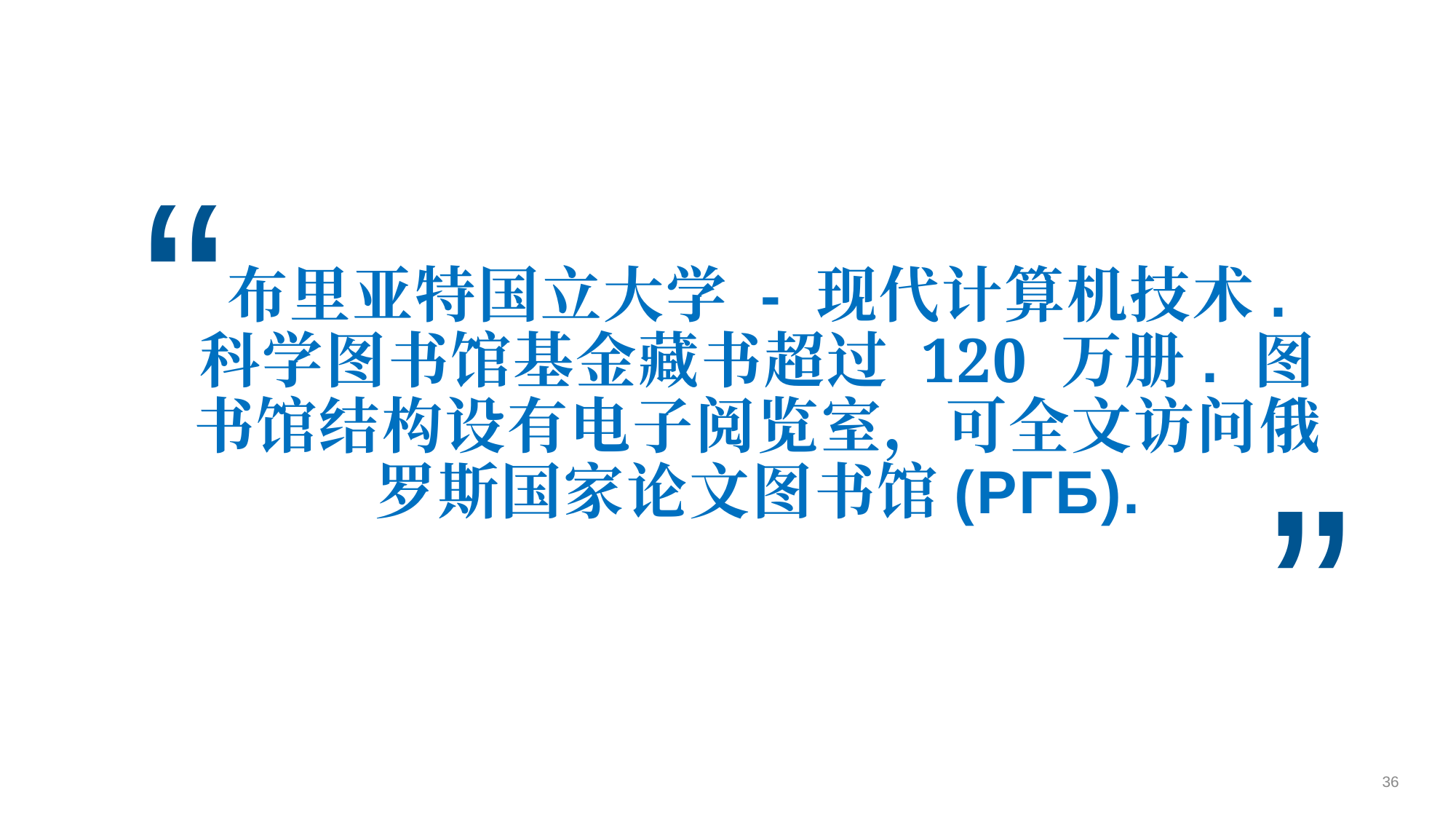

# 布里亚特国立大学 - 现代计算机技术. 科学图书馆基金藏书超过 120 万册. 图书馆结构设有电子阅览室，可全文访问俄罗斯国家论文图书馆(РГБ).
36